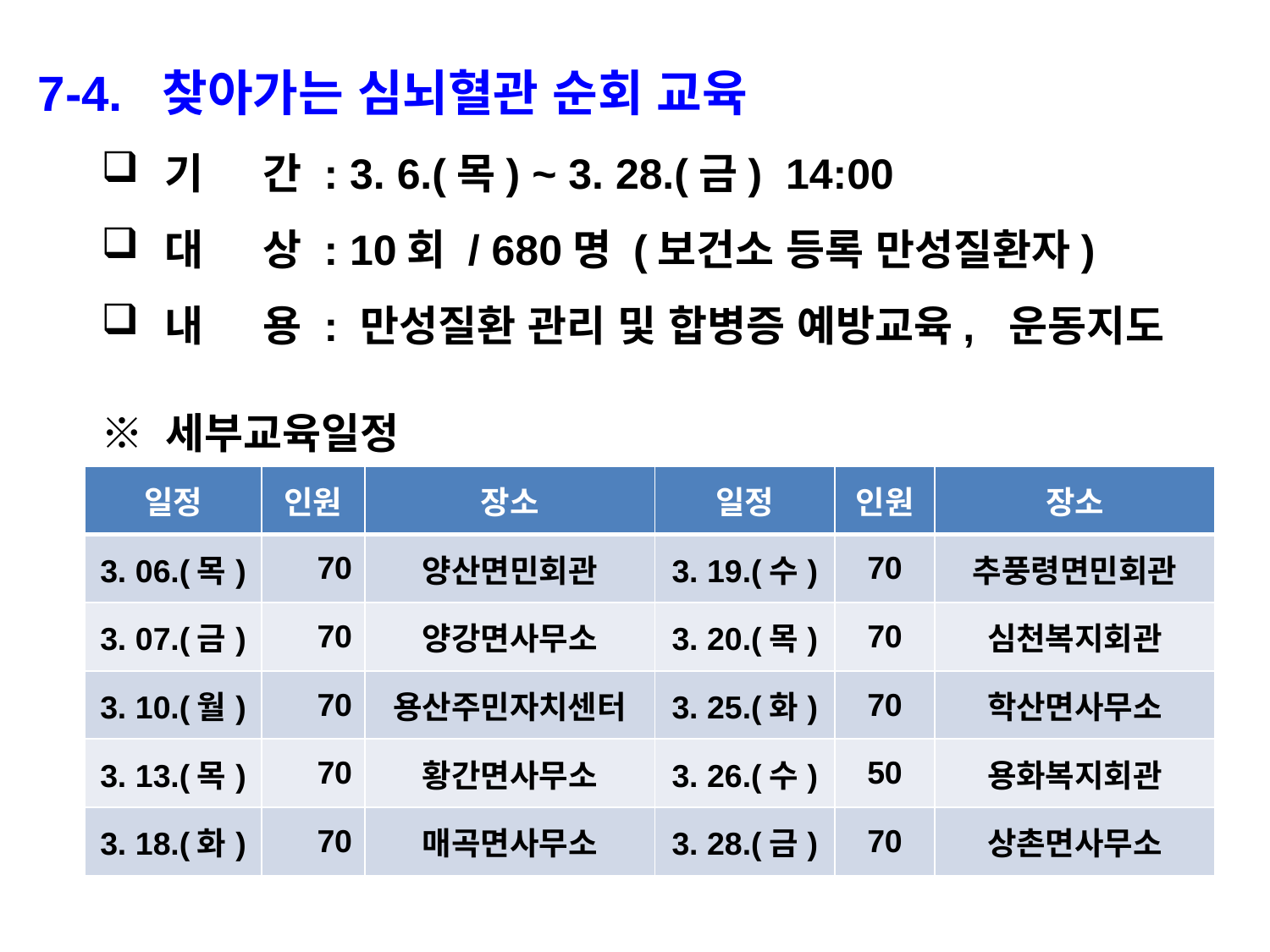

7-4.  찾아가는 심뇌혈관 순회 교육
기     간 : 3. 6.(목) ~ 3. 28.(금)  14:00
대     상 : 10회 / 680명 (보건소 등록 만성질환자)
내     용 : 만성질환 관리 및 합병증 예방교육,  운동지도

※ 세부교육일정

| 일정 | 인원 | 장소 | 일정 | 인원 | 장소 |
| --- | --- | --- | --- | --- | --- |
| 3. 06.(목) | 70 | 양산면민회관 | 3. 19.(수) | 70 | 추풍령면민회관 |
| 3. 07.(금) | 70 | 양강면사무소 | 3. 20.(목) | 70 | 심천복지회관 |
| 3. 10.(월) | 70 | 용산주민자치센터 | 3. 25.(화) | 70 | 학산면사무소 |
| 3. 13.(목) | 70 | 황간면사무소 | 3. 26.(수) | 50 | 용화복지회관 |
| 3. 18.(화) | 70 | 매곡면사무소 | 3. 28.(금) | 70 | 상촌면사무소 |